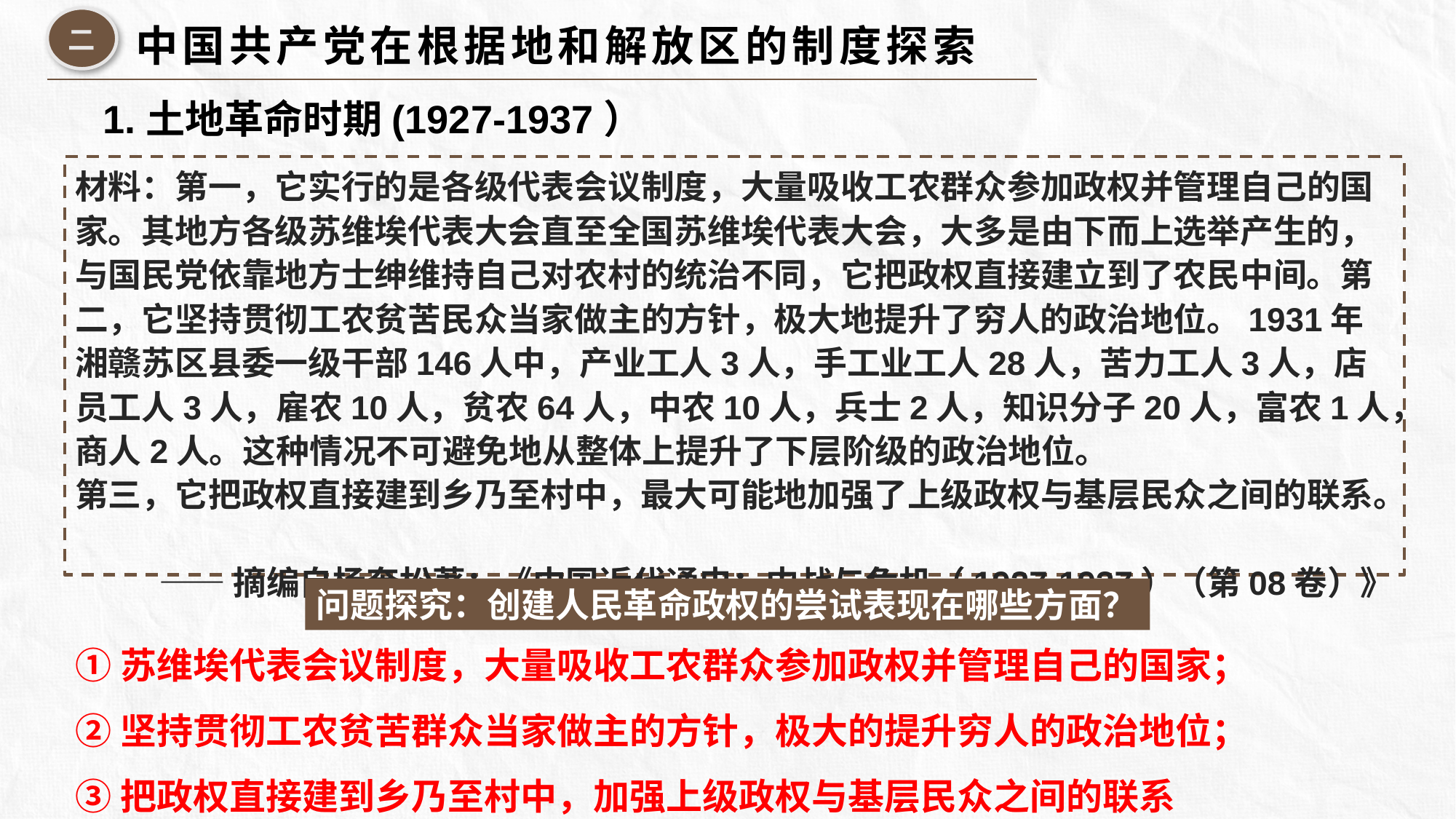

二
中国共产党在根据地和解放区的制度探索
1.土地革命时期(1927-1937）
材料：第一，它实行的是各级代表会议制度，大量吸收工农群众参加政权并管理自己的国家。其地方各级苏维埃代表大会直至全国苏维埃代表大会，大多是由下而上选举产生的，与国民党依靠地方士绅维持自己对农村的统治不同，它把政权直接建立到了农民中间。第二，它坚持贯彻工农贫苦民众当家做主的方针，极大地提升了穷人的政治地位。1931年湘赣苏区县委一级干部146人中，产业工人3人，手工业工人28人，苦力工人3人，店员工人3人，雇农10人，贫农64人，中农10人，兵士2人，知识分子20人，富农1人，商人2人。这种情况不可避免地从整体上提升了下层阶级的政治地位。
第三，它把政权直接建到乡乃至村中，最大可能地加强了上级政权与基层民众之间的联系。
——摘编自杨奎松著：《中国近代通史：内战与危机（1927-1937）（第08卷）》
问题探究：创建人民革命政权的尝试表现在哪些方面？
①苏维埃代表会议制度，大量吸收工农群众参加政权并管理自己的国家；
②坚持贯彻工农贫苦群众当家做主的方针，极大的提升穷人的政治地位；
③把政权直接建到乡乃至村中，加强上级政权与基层民众之间的联系